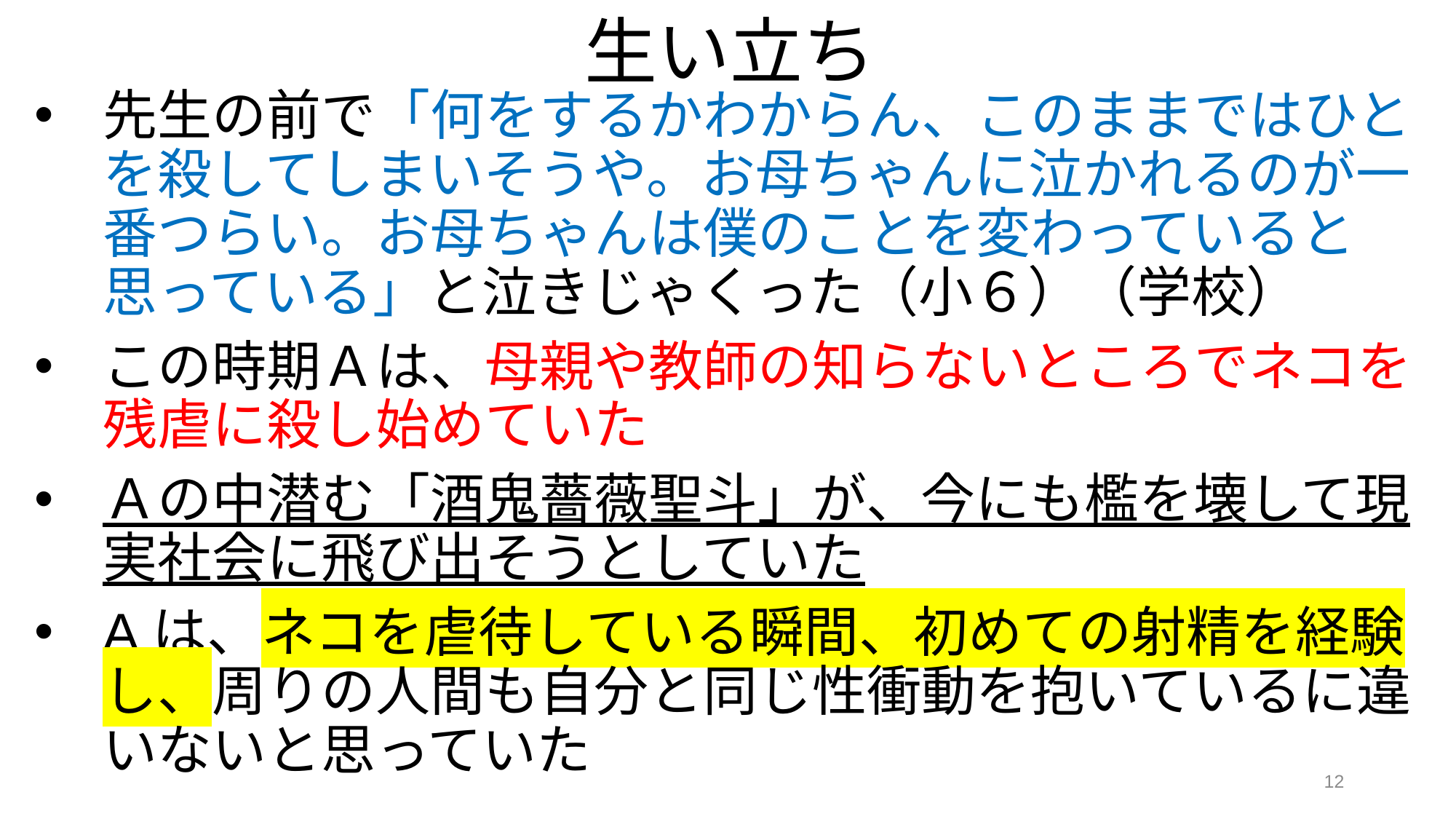

# 生い立ち
先生の前で「何をするかわからん、このままではひとを殺してしまいそうや。お母ちゃんに泣かれるのが一番つらい。お母ちゃんは僕のことを変わっていると思っている」と泣きじゃくった（小６）（学校）
この時期Ａは、母親や教師の知らないところでネコを残虐に殺し始めていた
Ａの中潜む「酒鬼薔薇聖斗」が、今にも檻を壊して現実社会に飛び出そうとしていた
Aは、ネコを虐待している瞬間、初めての射精を経験し、周りの人間も自分と同じ性衝動を抱いているに違いないと思っていた
12